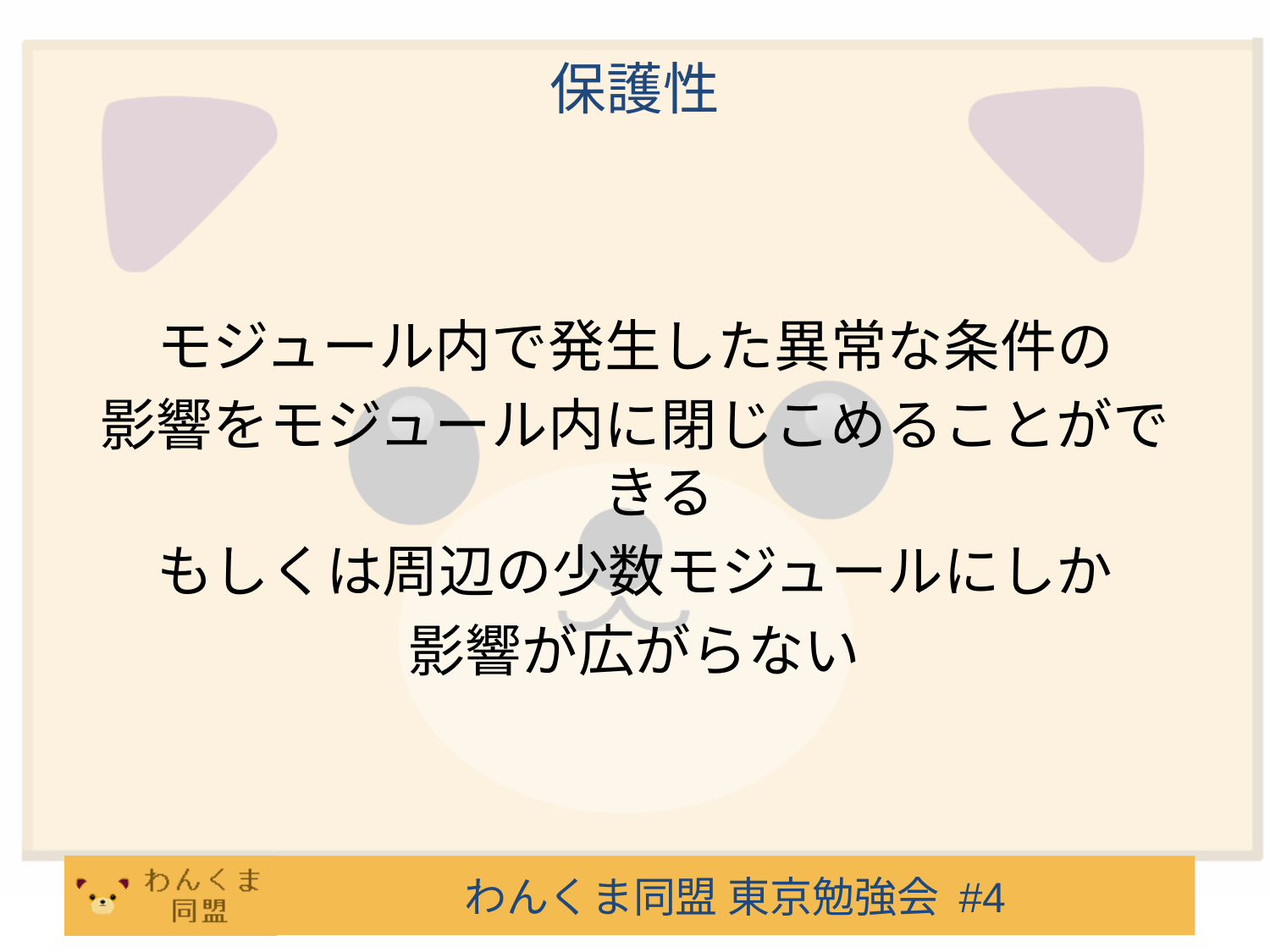

# 保護性

モジュール内で発生した異常な条件の
影響をモジュール内に閉じこめることができる
もしくは周辺の少数モジュールにしか
影響が広がらない